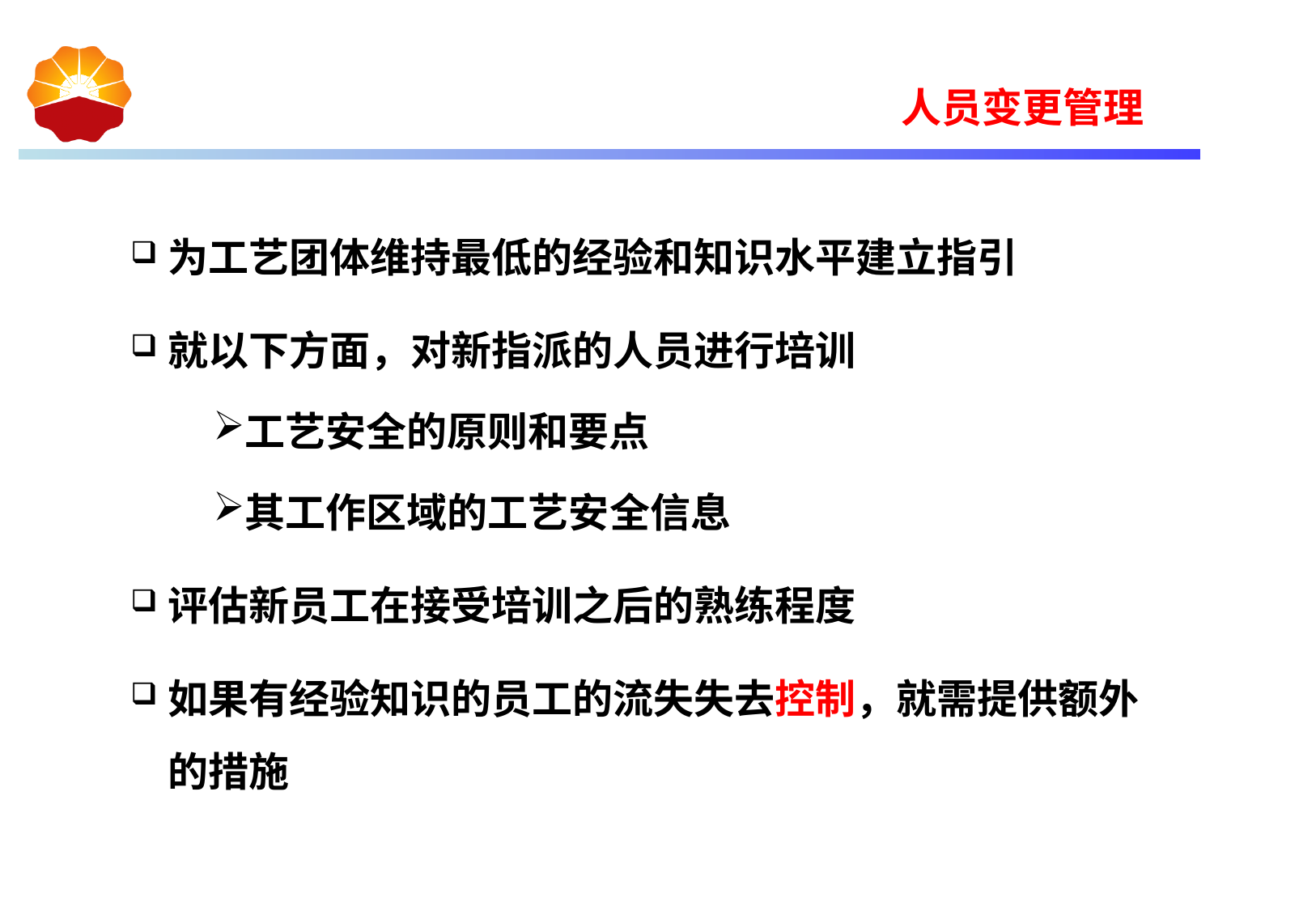

人员变更管理
为工艺团体维持最低的经验和知识水平建立指引
就以下方面，对新指派的人员进行培训
工艺安全的原则和要点
其工作区域的工艺安全信息
评估新员工在接受培训之后的熟练程度
如果有经验知识的员工的流失失去控制，就需提供额外的措施